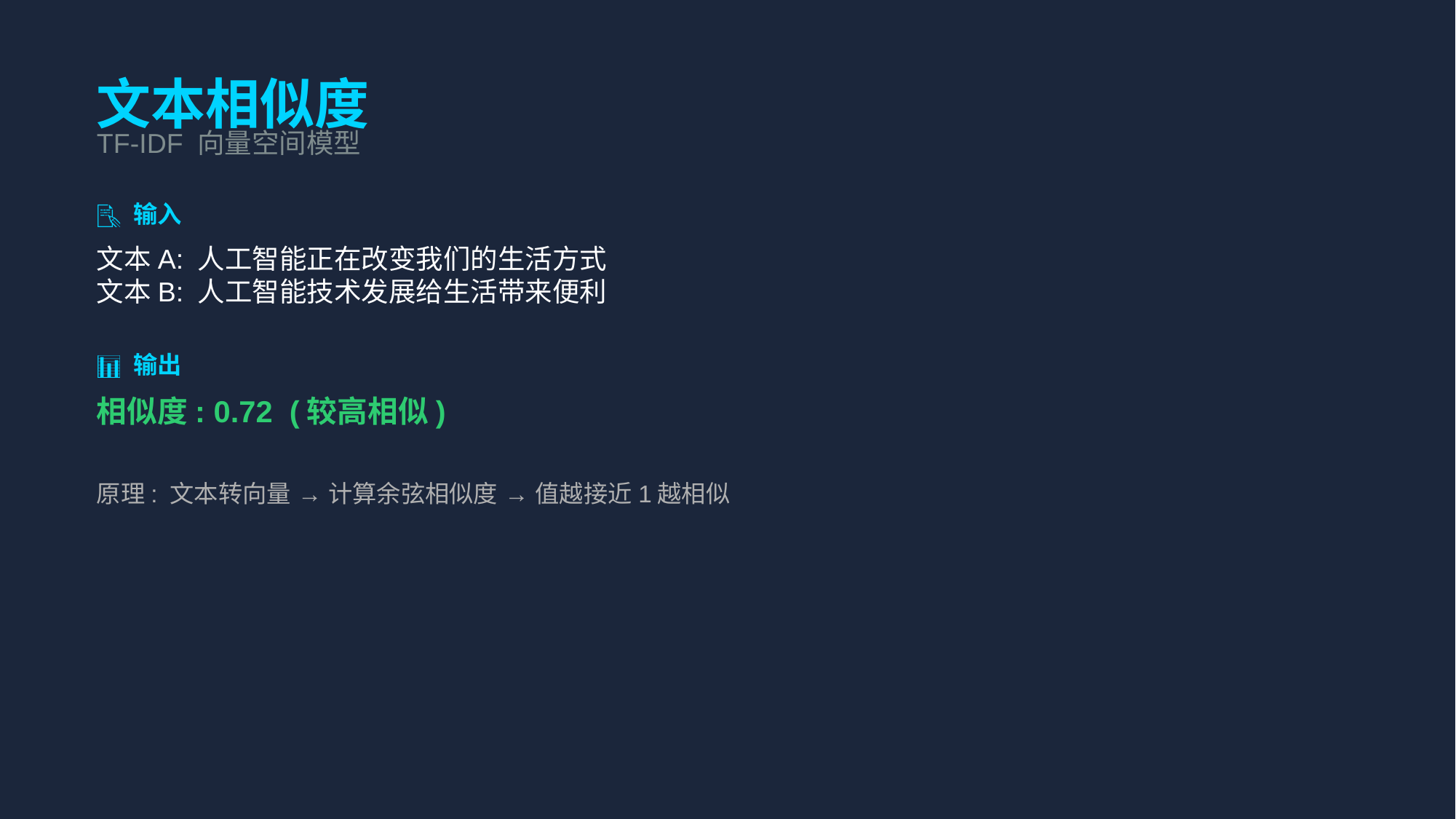

文本相似度
TF-IDF 向量空间模型
📝 输入
文本A: 人工智能正在改变我们的生活方式
文本B: 人工智能技术发展给生活带来便利
📊 输出
相似度: 0.72  (较高相似)
原理: 文本转向量 → 计算余弦相似度 → 值越接近1越相似